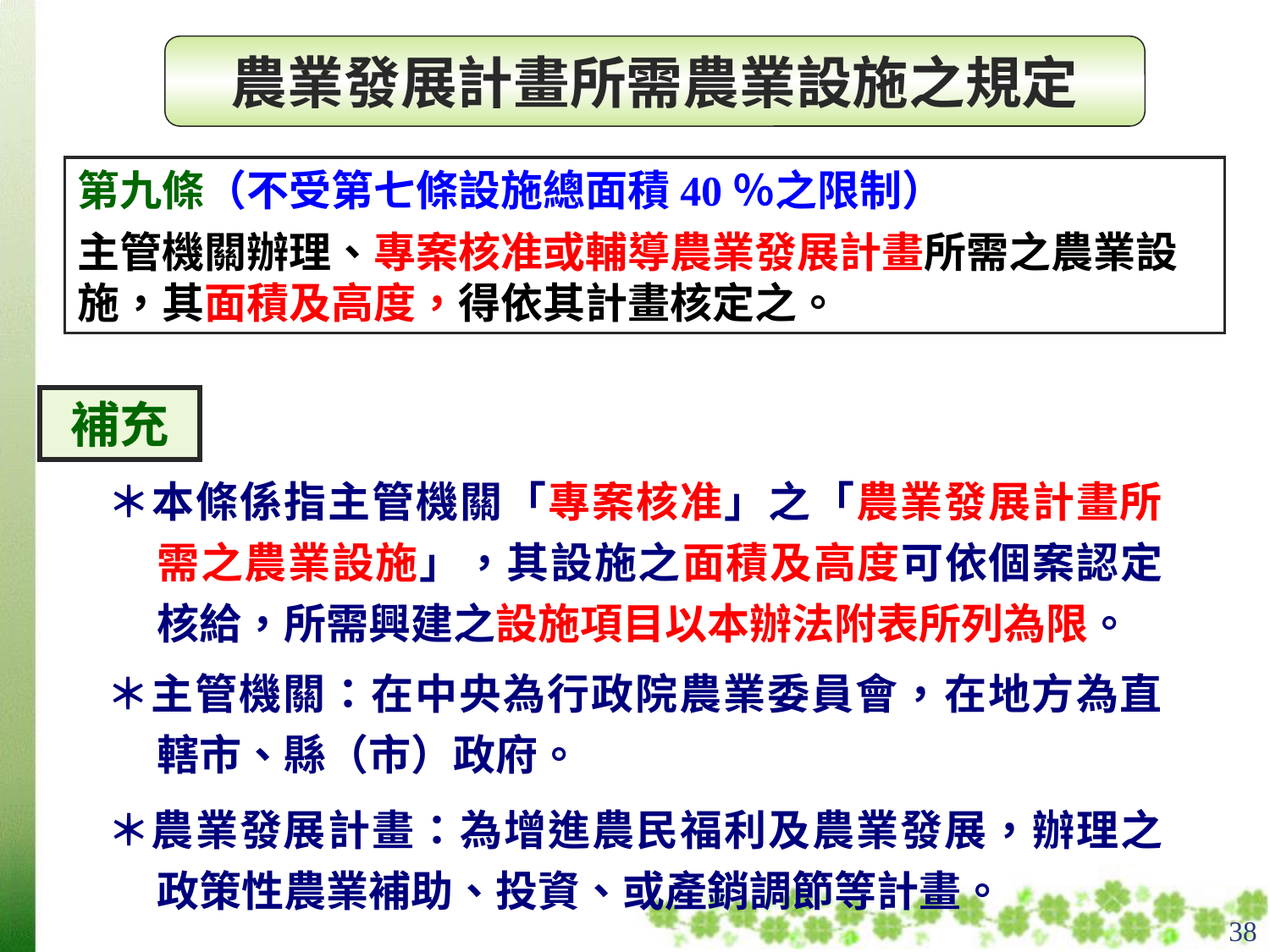

農業發展計畫所需農業設施之規定
第九條（不受第七條設施總面積40％之限制）
主管機關辦理、專案核准或輔導農業發展計畫所需之農業設施，其面積及高度，得依其計畫核定之。
補充
＊本條係指主管機關「專案核准」之「農業發展計畫所需之農業設施」，其設施之面積及高度可依個案認定核給，所需興建之設施項目以本辦法附表所列為限。
＊主管機關：在中央為行政院農業委員會，在地方為直轄市、縣（市）政府。
＊農業發展計畫：為增進農民福利及農業發展，辦理之政策性農業補助、投資、或產銷調節等計畫。
38